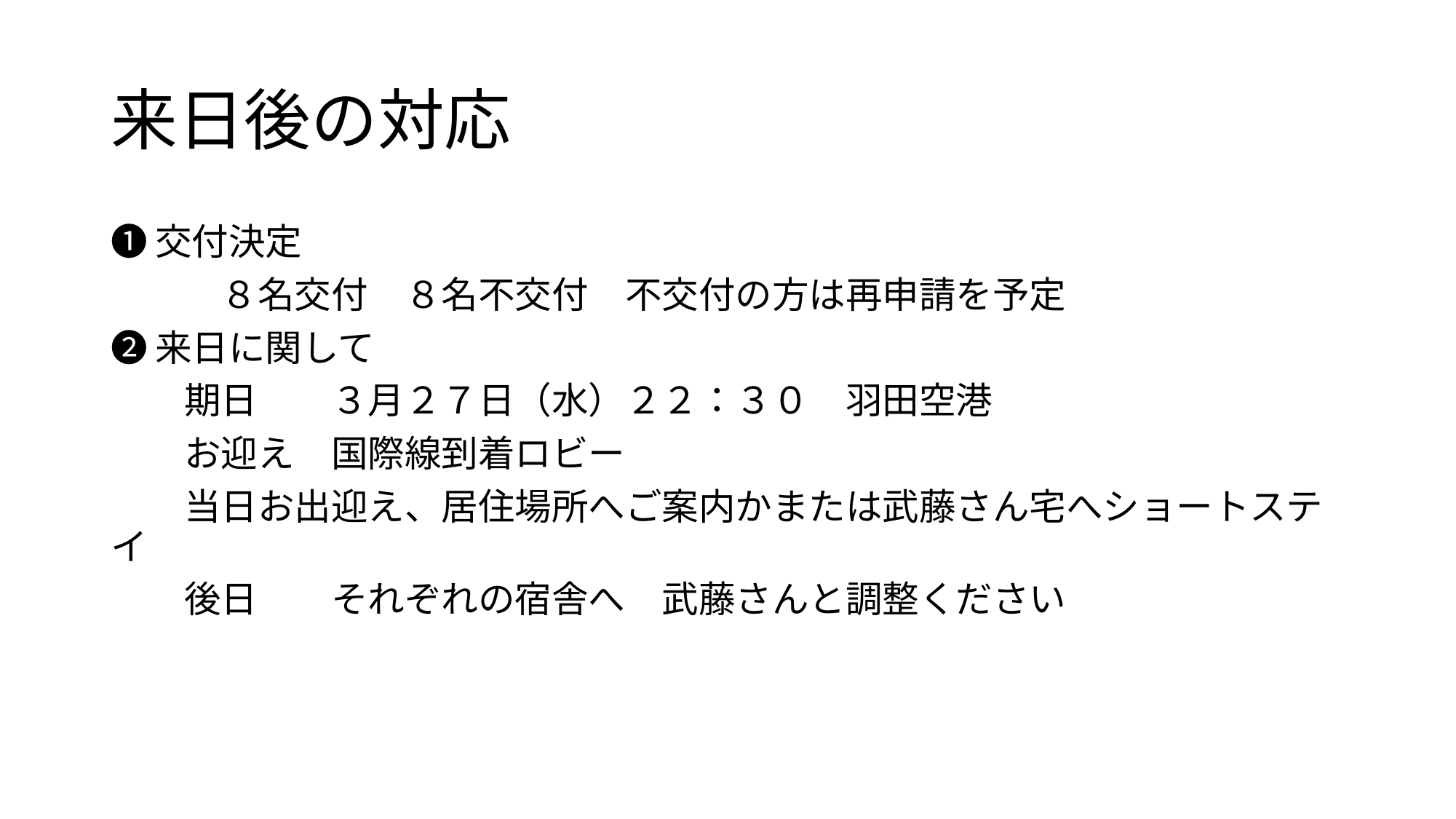

# 来日後の対応
❶交付決定
　　　８名交付　８名不交付　不交付の方は再申請を予定
❷来日に関して
　　期日　　３月２７日（水）２２：３０　羽田空港
　　お迎え　国際線到着ロビー
　　当日お出迎え、居住場所へご案内かまたは武藤さん宅へショートステイ
　　後日　　それぞれの宿舎へ　武藤さんと調整ください